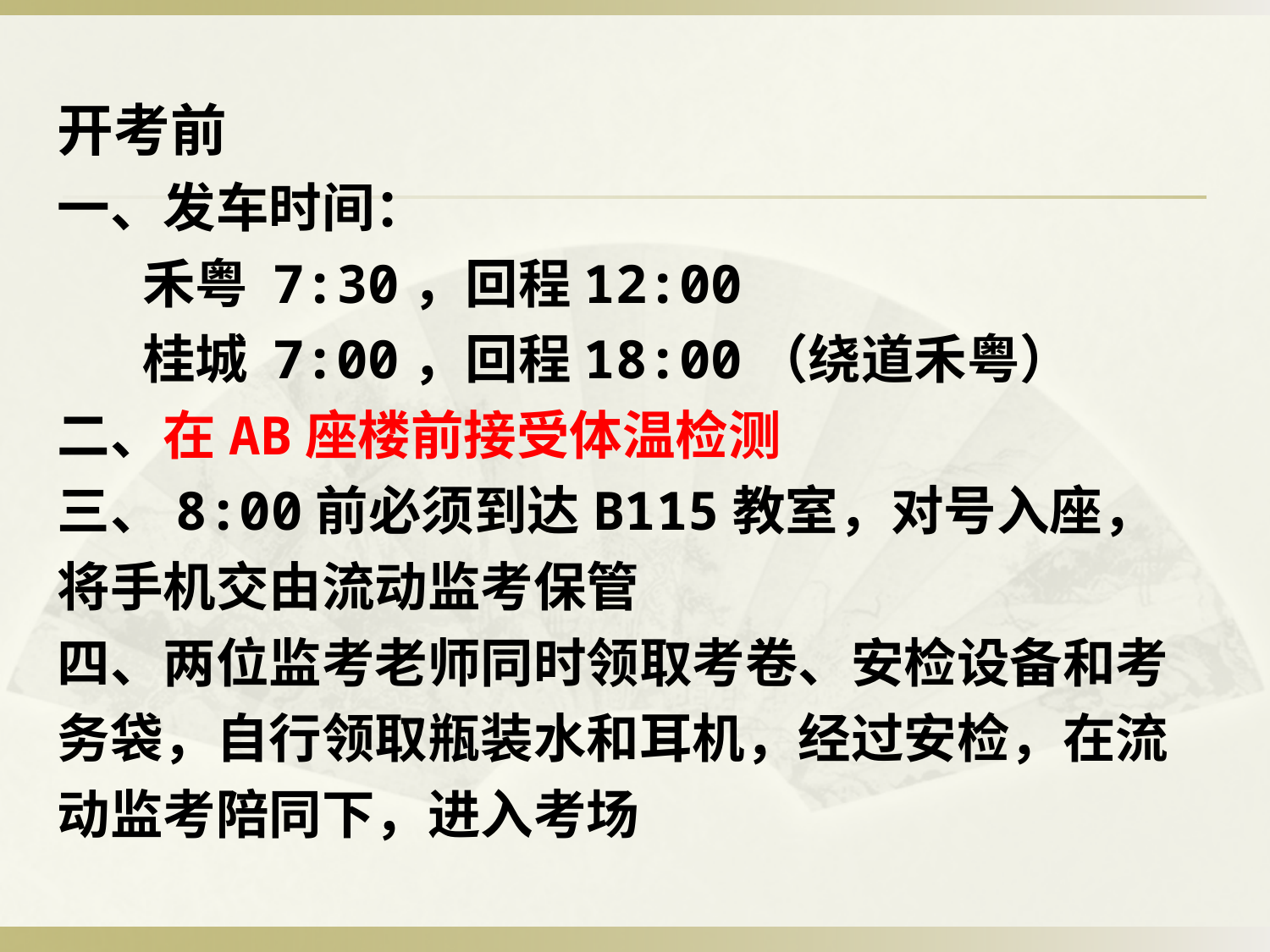

开考前
一、发车时间：
      禾粤 7:30，回程12:00
      桂城 7:00，回程18:00（绕道禾粤）
二、在AB座楼前接受体温检测
三、8:00前必须到达B115教室，对号入座，将手机交由流动监考保管
四、两位监考老师同时领取考卷、安检设备和考务袋，自行领取瓶装水和耳机，经过安检，在流动监考陪同下，进入考场